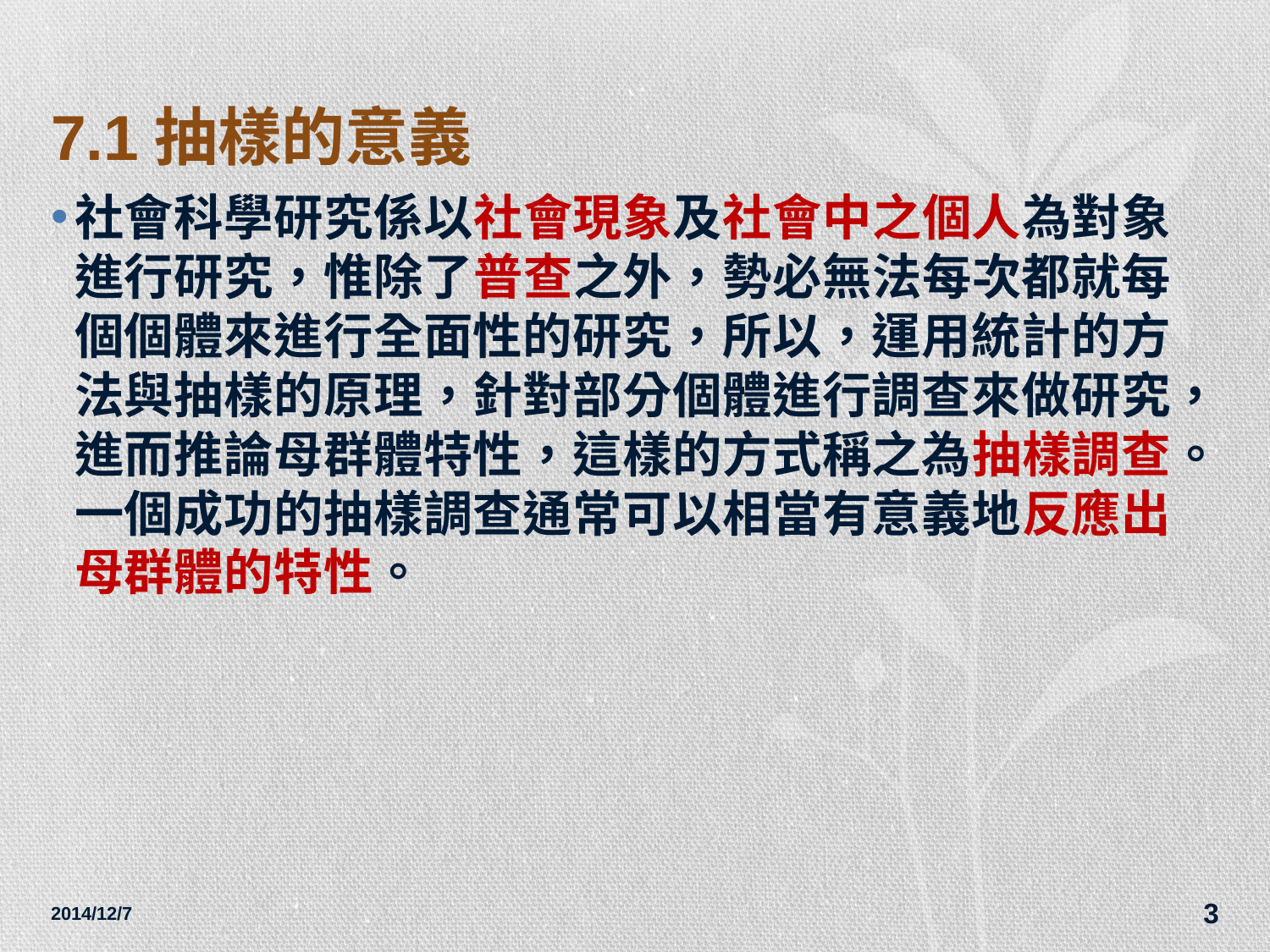

# 7.1抽樣的意義
社會科學研究係以社會現象及社會中之個人為對象進行研究，惟除了普查之外，勢必無法每次都就每個個體來進行全面性的研究，所以，運用統計的方法與抽樣的原理，針對部分個體進行調查來做研究，進而推論母群體特性，這樣的方式稱之為抽樣調查。一個成功的抽樣調查通常可以相當有意義地反應出母群體的特性。

2014/12/7
3